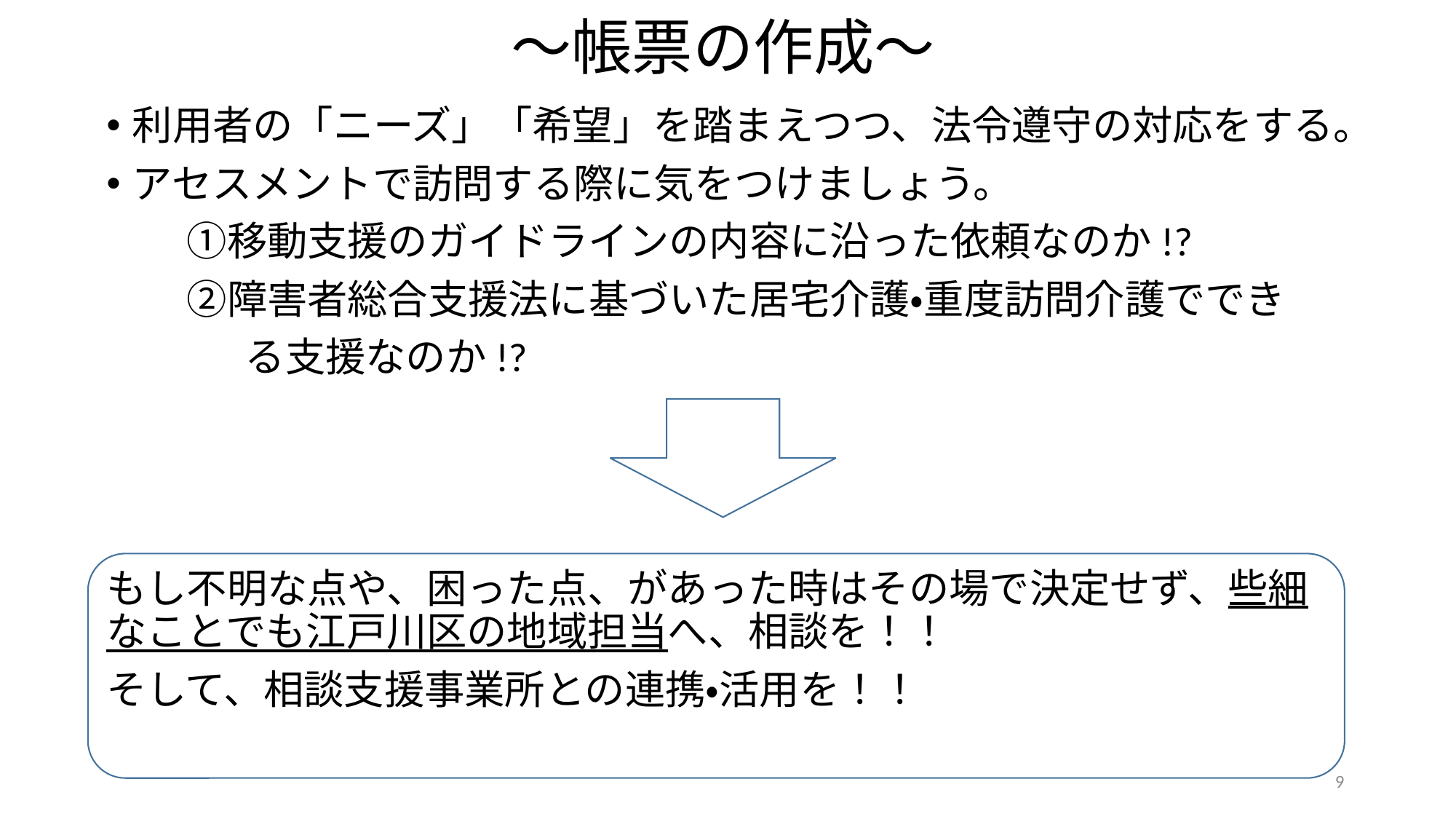

# ～帳票の作成～
利用者の「ニーズ」「希望」を踏まえつつ、法令遵守の対応をする。
アセスメントで訪問する際に気をつけましょう。
　　①移動支援のガイドラインの内容に沿った依頼なのか!?
　　②障害者総合支援法に基づいた居宅介護・重度訪問介護ででき
　　　  る支援なのか!?

もし不明な点や、困った点、があった時はその場で決定せず、些細なことでも江戸川区の地域担当へ、相談を！！
そして、相談支援事業所との連携・活用を！！

9